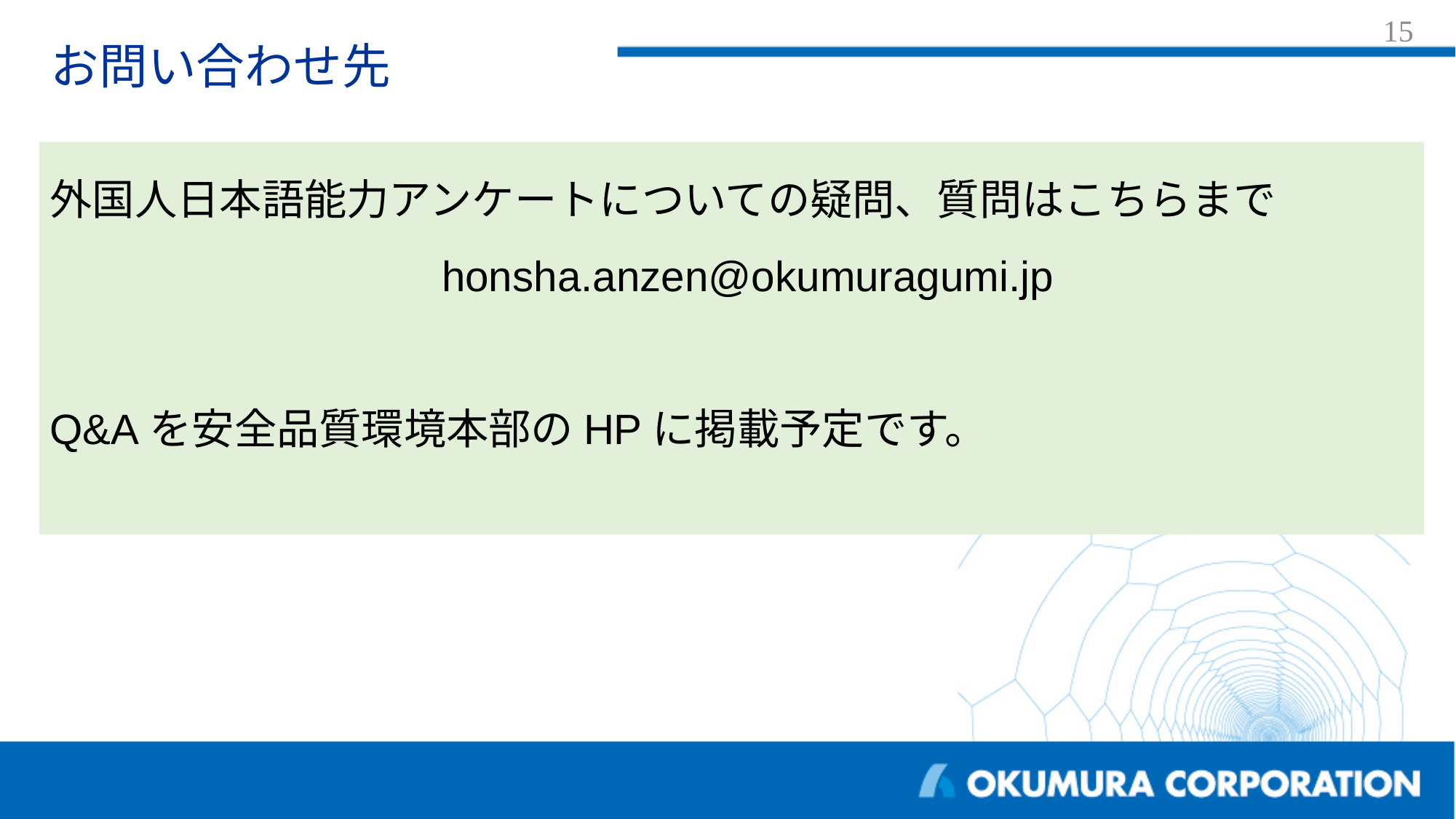

15
お問い合わせ先
クリックしてタイトルを入力
外国人日本語能力アンケートについての疑問、質問はこちらまで
　　　　　　　　　honsha.anzen@okumuragumi.jp

Q&Aを安全品質環境本部のHPに掲載予定です。